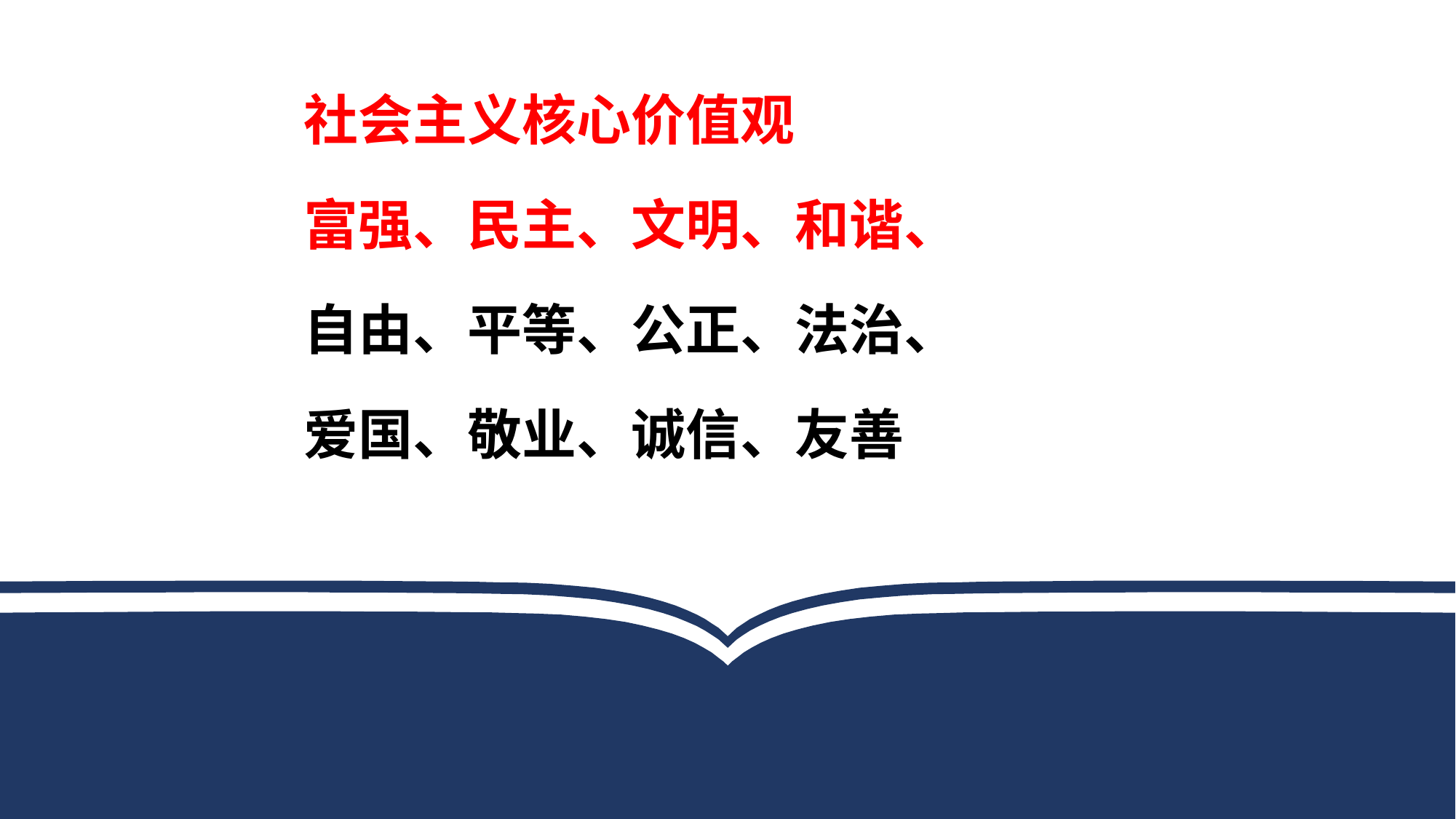

社会主义核心价值观富强、民主、文明、和谐、
自由、平等、公正、法治、
爱国、敬业、诚信、友善